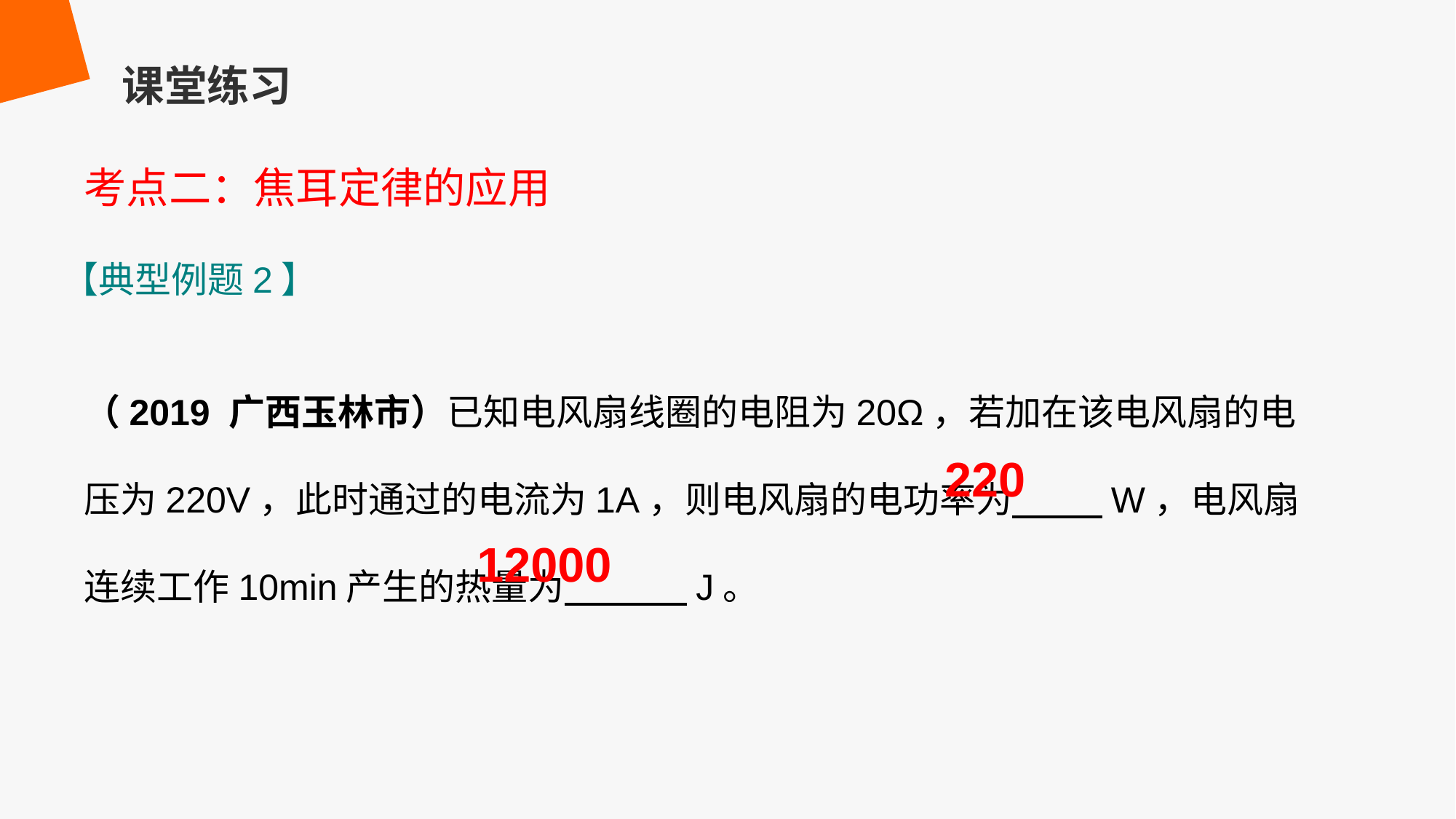

课堂练习
考点二：焦耳定律的应用
【典型例题2】
（2019 广西玉林市）已知电风扇线圈的电阻为20Ω，若加在该电风扇的电压为220V，此时通过的电流为1A，则电风扇的电功率为           W，电风扇连续工作10min产生的热量为               J。
220
12000